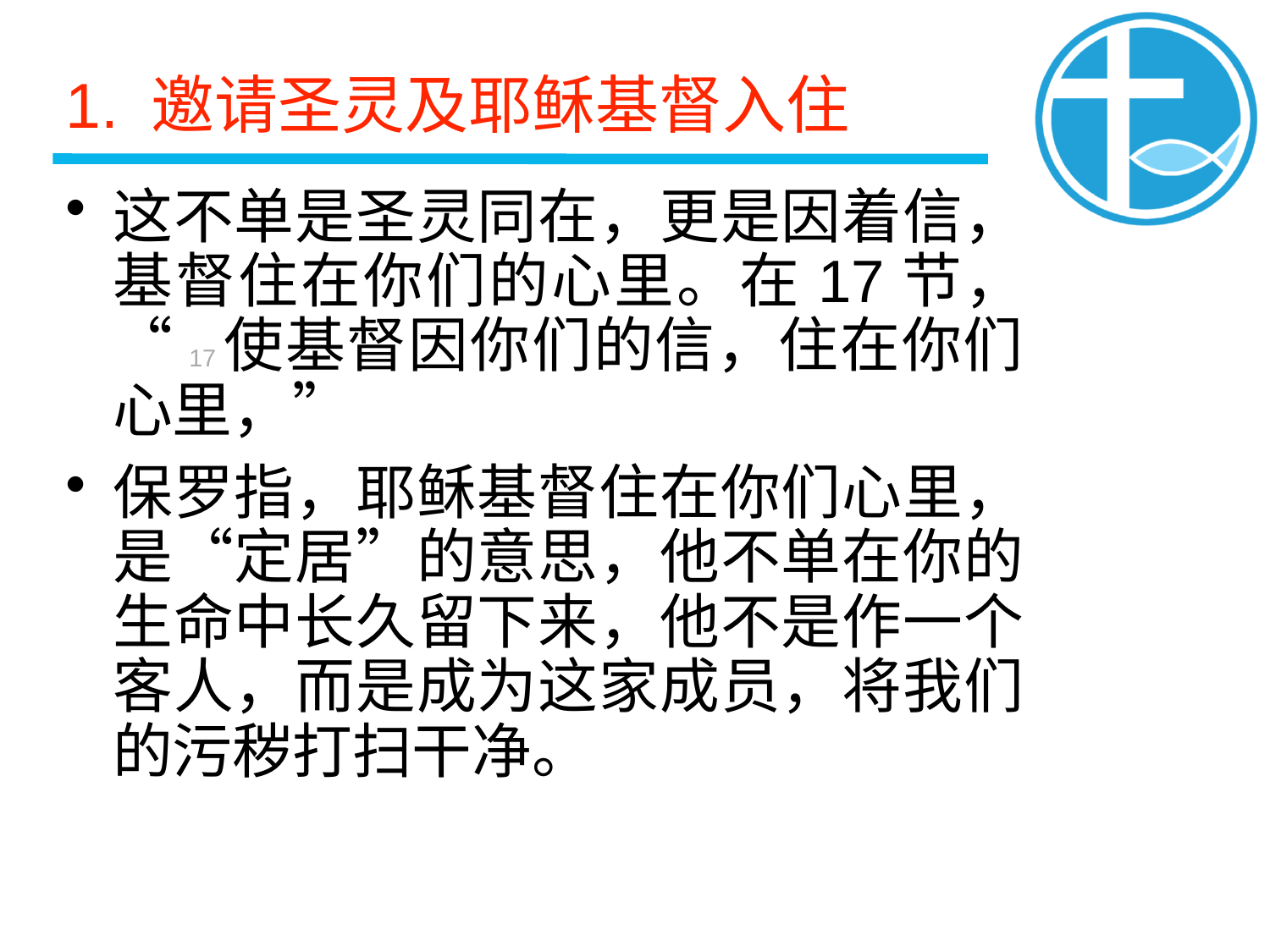

1. 邀请圣灵及耶稣基督入住
这不单是圣灵同在，更是因着信，基督住在你们的心里。在17节，“17使基督因你们的信，住在你们心里，”
保罗指，耶稣基督住在你们心里，是“定居”的意思，他不单在你的生命中长久留下来，他不是作一个客人，而是成为这家成员，将我们的污秽打扫干净。